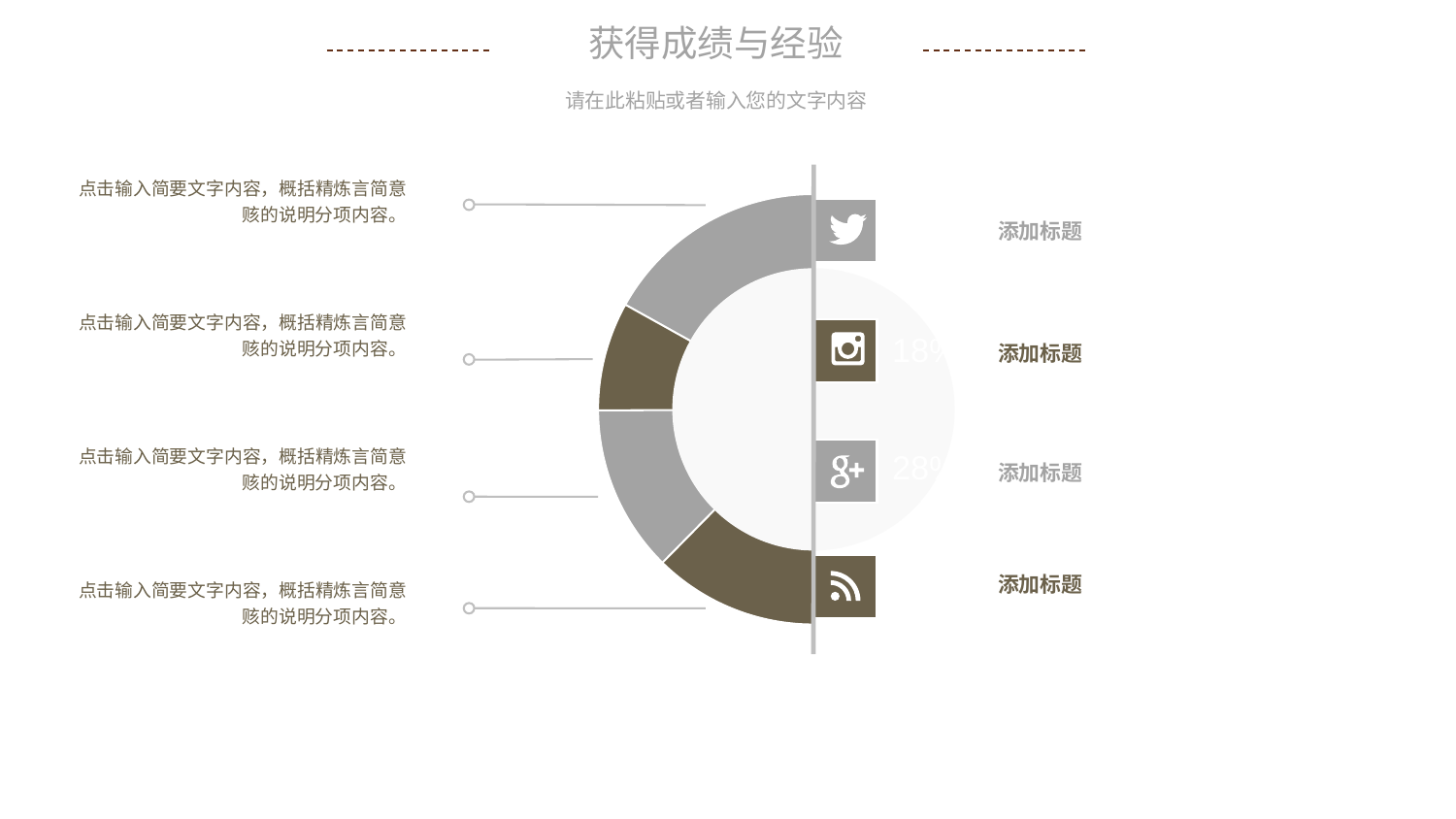

获得成绩与经验
请在此粘贴或者输入您的文字内容
点击输入简要文字内容，概括精炼言简意赅的说明分项内容。

32%

添加标题

点击输入简要文字内容，概括精炼言简意赅的说明分项内容。

18%

添加标题

点击输入简要文字内容，概括精炼言简意赅的说明分项内容。
28%

添加标题

22%

点击输入简要文字内容，概括精炼言简意赅的说明分项内容。
添加标题